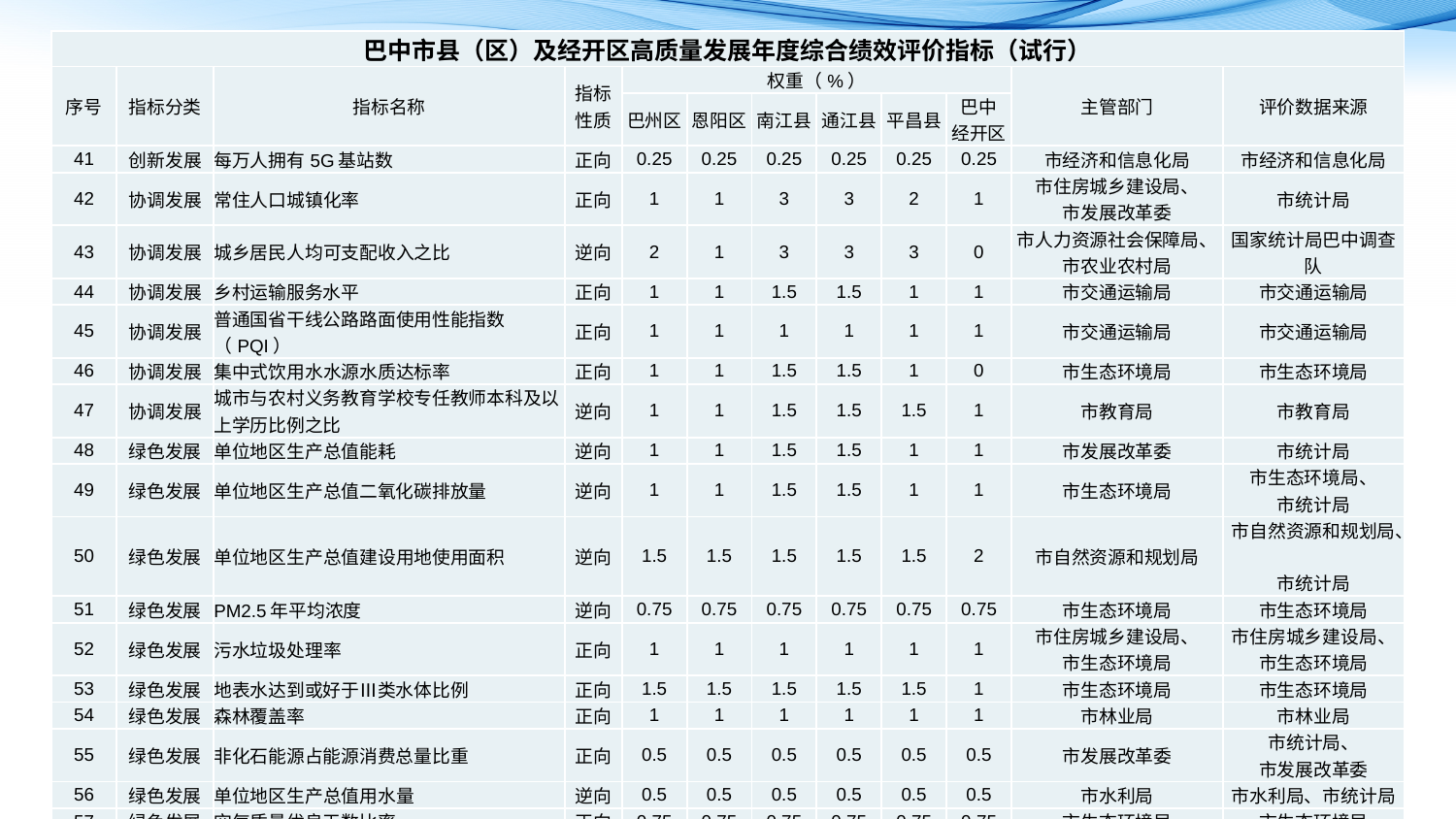

| 巴中市县（区）及经开区高质量发展年度综合绩效评价指标（试行） |  |  |  |  |  |  |  |  |  |  |  |
| --- | --- | --- | --- | --- | --- | --- | --- | --- | --- | --- | --- |
| 序号 | 指标分类 | 指标名称 | 指标 性质 | 权重（%） |  |  |  |  |  | 主管部门 | 评价数据来源 |
|  |  |  |  | 巴州区 | 恩阳区 | 南江县 | 通江县 | 平昌县 | 巴中 经开区 |  |  |
| 41 | 创新发展 | 每万人拥有5G基站数 | 正向 | 0.25 | 0.25 | 0.25 | 0.25 | 0.25 | 0.25 | 市经济和信息化局 | 市经济和信息化局 |
| 42 | 协调发展 | 常住人口城镇化率 | 正向 | 1 | 1 | 3 | 3 | 2 | 1 | 市住房城乡建设局、 市发展改革委 | 市统计局 |
| 43 | 协调发展 | 城乡居民人均可支配收入之比 | 逆向 | 2 | 1 | 3 | 3 | 3 | 0 | 市人力资源社会保障局、 市农业农村局 | 国家统计局巴中调查队 |
| 44 | 协调发展 | 乡村运输服务水平 | 正向 | 1 | 1 | 1.5 | 1.5 | 1 | 1 | 市交通运输局 | 市交通运输局 |
| 45 | 协调发展 | 普通国省干线公路路面使用性能指数（PQI） | 正向 | 1 | 1 | 1 | 1 | 1 | 1 | 市交通运输局 | 市交通运输局 |
| 46 | 协调发展 | 集中式饮用水水源水质达标率 | 正向 | 1 | 1 | 1.5 | 1.5 | 1 | 0 | 市生态环境局 | 市生态环境局 |
| 47 | 协调发展 | 城市与农村义务教育学校专任教师本科及以上学历比例之比 | 逆向 | 1 | 1 | 1.5 | 1.5 | 1.5 | 1 | 市教育局 | 市教育局 |
| 48 | 绿色发展 | 单位地区生产总值能耗 | 逆向 | 1 | 1 | 1.5 | 1.5 | 1 | 1 | 市发展改革委 | 市统计局 |
| 49 | 绿色发展 | 单位地区生产总值二氧化碳排放量 | 逆向 | 1 | 1 | 1.5 | 1.5 | 1 | 1 | 市生态环境局 | 市生态环境局、 市统计局 |
| 50 | 绿色发展 | 单位地区生产总值建设用地使用面积 | 逆向 | 1.5 | 1.5 | 1.5 | 1.5 | 1.5 | 2 | 市自然资源和规划局 | 市自然资源和规划局、 市统计局 |
| 51 | 绿色发展 | PM2.5年平均浓度 | 逆向 | 0.75 | 0.75 | 0.75 | 0.75 | 0.75 | 0.75 | 市生态环境局 | 市生态环境局 |
| 52 | 绿色发展 | 污水垃圾处理率 | 正向 | 1 | 1 | 1 | 1 | 1 | 1 | 市住房城乡建设局、 市生态环境局 | 市住房城乡建设局、 市生态环境局 |
| 53 | 绿色发展 | 地表水达到或好于Ⅲ类水体比例 | 正向 | 1.5 | 1.5 | 1.5 | 1.5 | 1.5 | 1 | 市生态环境局 | 市生态环境局 |
| 54 | 绿色发展 | 森林覆盖率 | 正向 | 1 | 1 | 1 | 1 | 1 | 1 | 市林业局 | 市林业局 |
| 55 | 绿色发展 | 非化石能源占能源消费总量比重 | 正向 | 0.5 | 0.5 | 0.5 | 0.5 | 0.5 | 0.5 | 市发展改革委 | 市统计局、 市发展改革委 |
| 56 | 绿色发展 | 单位地区生产总值用水量 | 逆向 | 0.5 | 0.5 | 0.5 | 0.5 | 0.5 | 0.5 | 市水利局 | 市水利局、市统计局 |
| 57 | 绿色发展 | 空气质量优良天数比率 | 正向 | 0.75 | 0.75 | 0.75 | 0.75 | 0.75 | 0.75 | 市生态环境局 | 市生态环境局 |
| 58 | 绿色发展 | 生态质量指数（EQI） | 正向 | 1 | 1 | 1 | 1 | 1 | 1 | 市生态环境局 | 市生态环境局 |
| 59 | 绿色发展 | 一般工业固体废物综合利用率 | 正向 | 0.5 | 0.5 | 0.5 | 0.5 | 0.5 | 0.5 | 市生态环境局 | 市生态环境局、市经济和信息化局 |
| 60 | 开放发展 | 人均货物和服务贸易总额 | 正向 | 2.5 | 2.5 | 1 | 1 | 1 | 2.5 | 市商务局 | 市商务局、市统计局 |